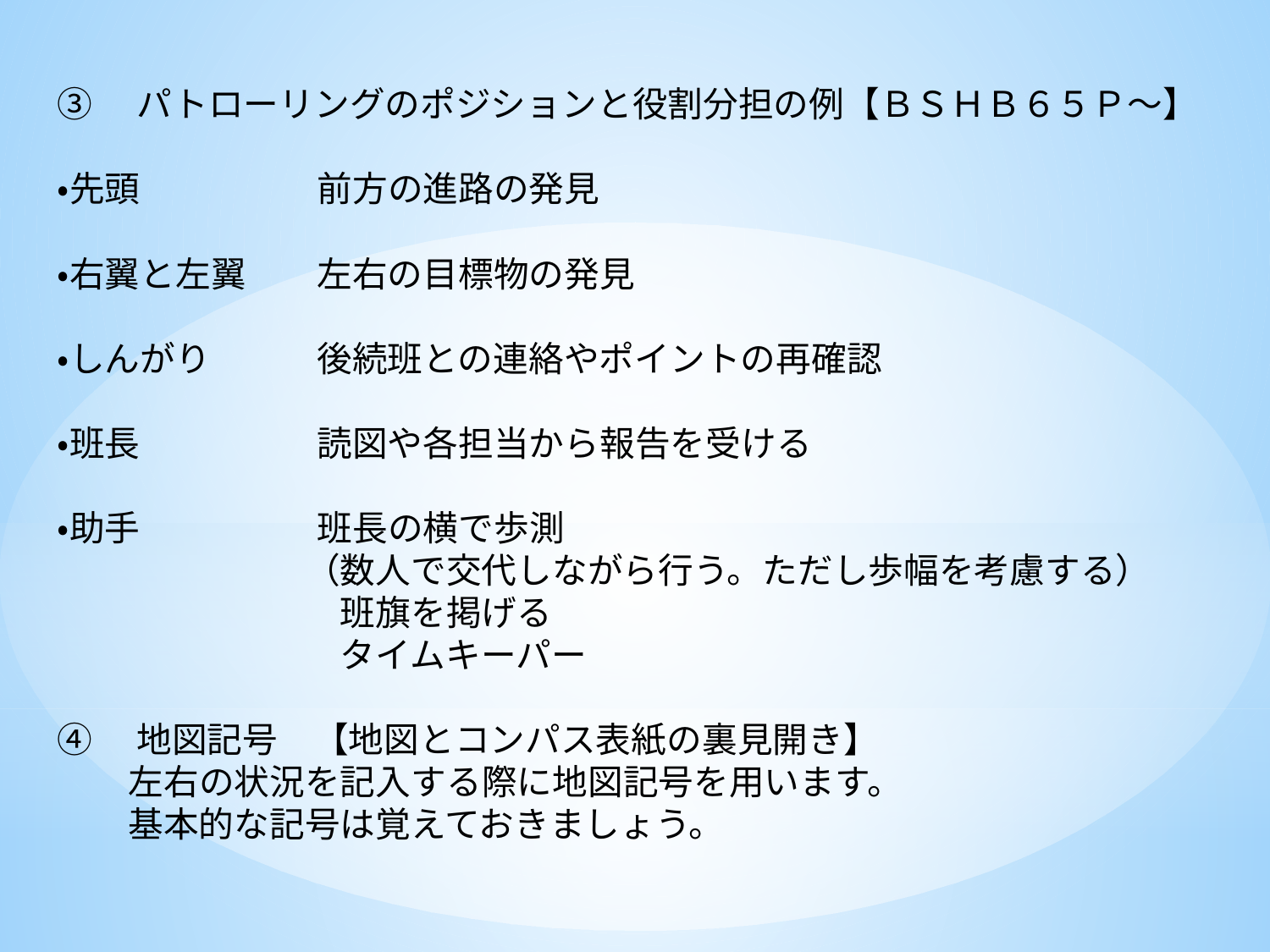

③　パトローリングのポジションと役割分担の例【ＢＳＨＢ６５Ｐ～】

・先頭　　　　　前方の進路の発見

・右翼と左翼　　左右の目標物の発見

・しんがり　　　後続班との連絡やポイントの再確認

・班長　　　　　読図や各担当から報告を受ける

・助手　　　　　班長の横で歩測
　　　　　　　（数人で交代しながら行う。ただし歩幅を考慮する）
　　　　　　　　班旗を掲げる
　　　　　　　　タイムキーパー

④　地図記号　【地図とコンパス表紙の裏見開き】
　　左右の状況を記入する際に地図記号を用います。
　　基本的な記号は覚えておきましょう。